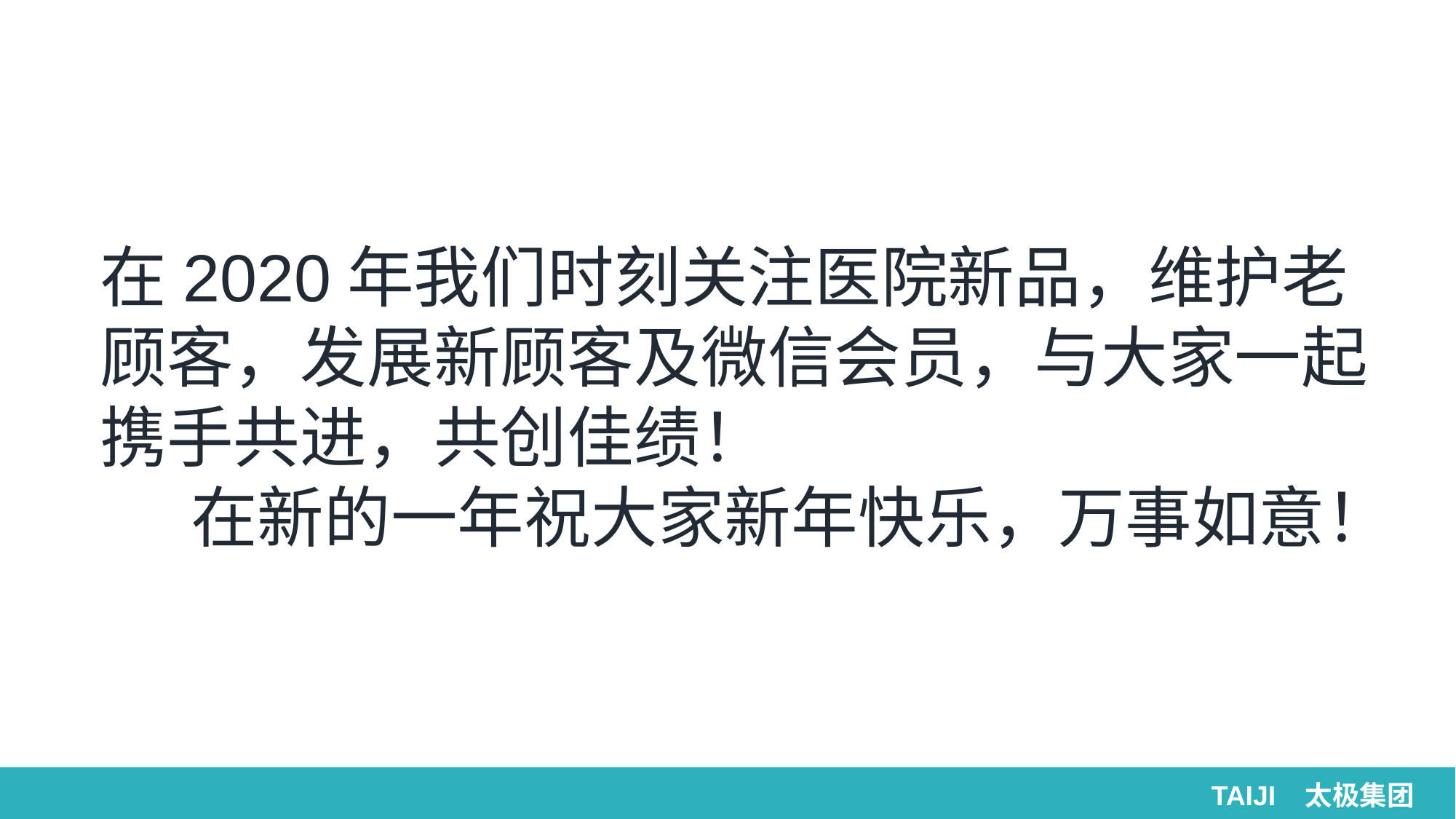

在2020年我们时刻关注医院新品，维护老顾客，发展新顾客及微信会员，与大家一起携手共进，共创佳绩！
     在新的一年祝大家新年快乐，万事如意！

TAIJI   太极集团